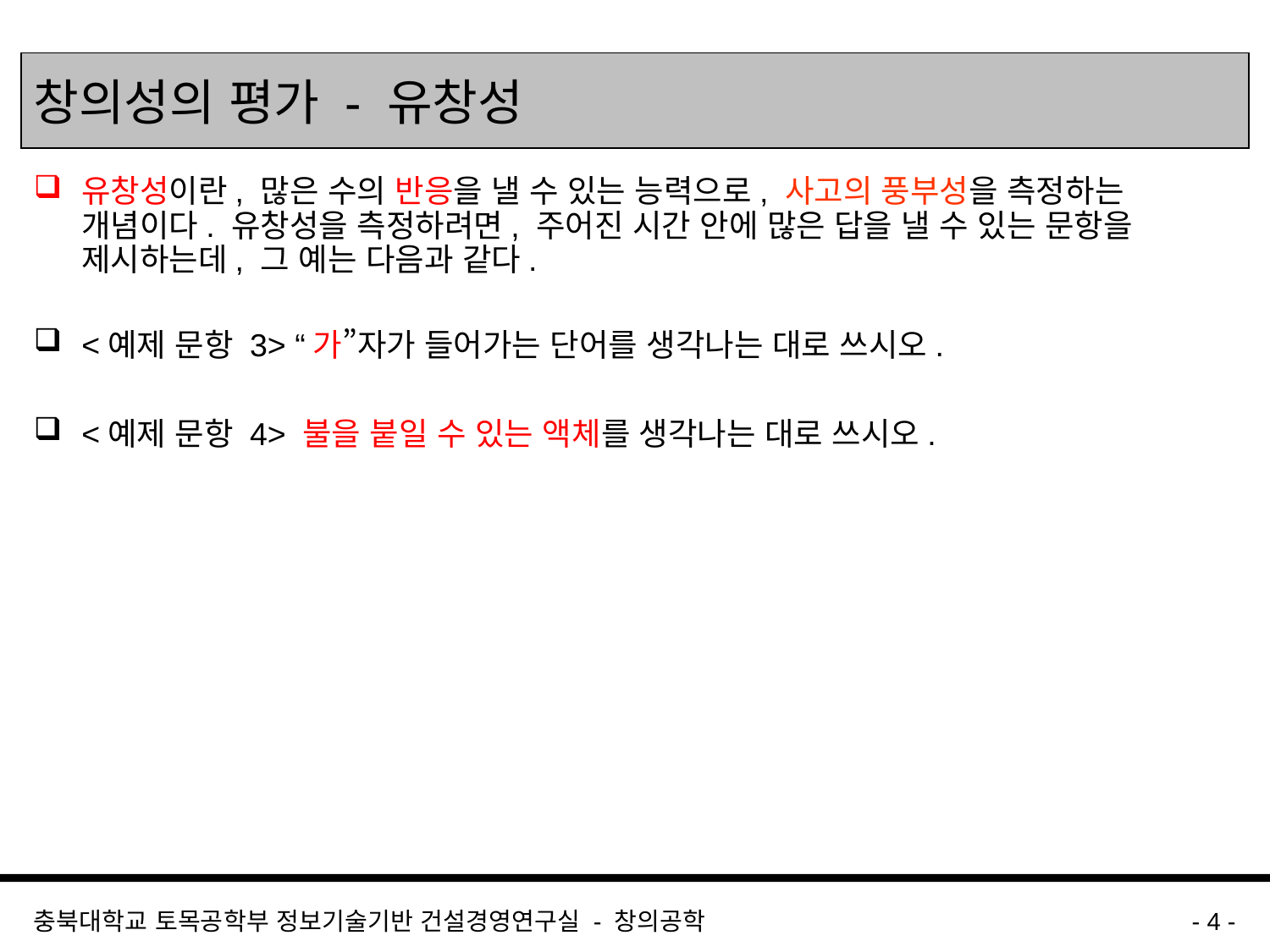

# 창의성의 평가 - 유창성
유창성이란, 많은 수의 반응을 낼 수 있는 능력으로, 사고의 풍부성을 측정하는 개념이다. 유창성을 측정하려면, 주어진 시간 안에 많은 답을 낼 수 있는 문항을 제시하는데, 그 예는 다음과 같다.

<예제 문항 3> “가”자가 들어가는 단어를 생각나는 대로 쓰시오.

<예제 문항 4> 불을 붙일 수 있는 액체를 생각나는 대로 쓰시오.
충북대학교 토목공학부 정보기술기반 건설경영연구실 - 창의공학
- 4 -